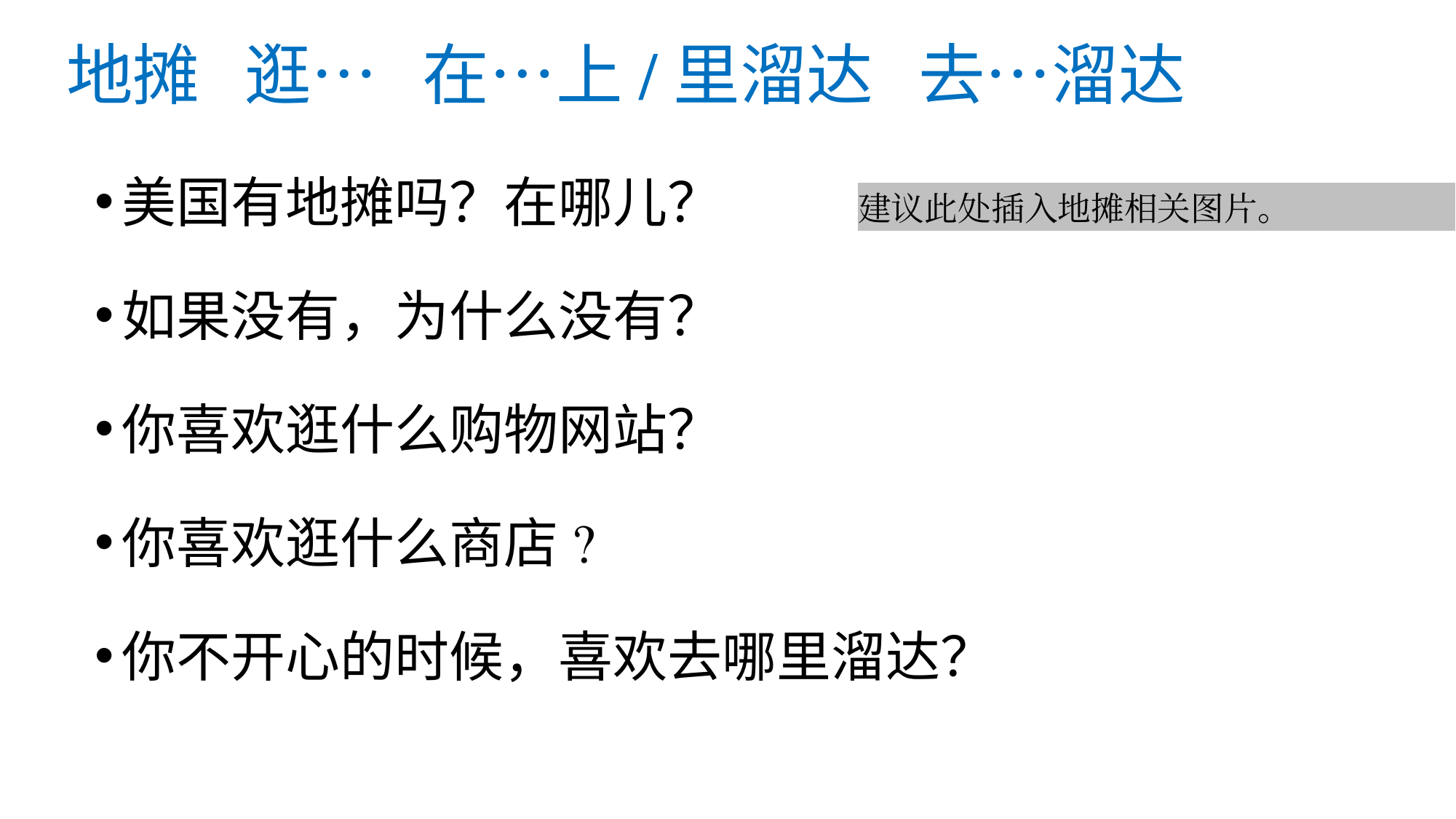

# 地摊   逛…   在…上/里溜达   去…溜达
美国有地摊吗？在哪儿？
如果没有，为什么没有？
你喜欢逛什么购物网站？
你喜欢逛什么商店?
你不开心的时候，喜欢去哪里溜达？
建议此处插入地摊相关图片。